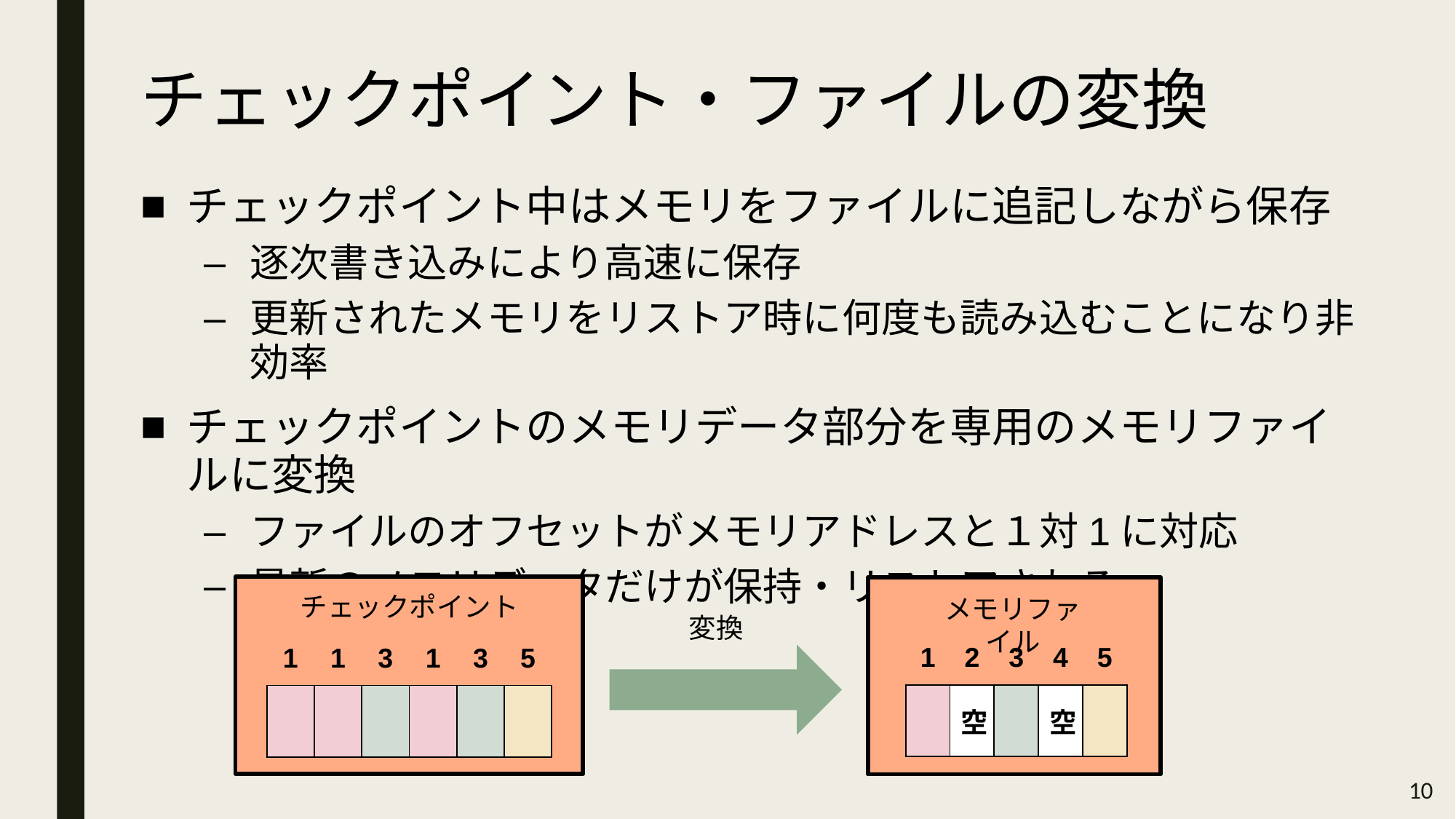

# チェックポイント・ファイルの変換
チェックポイント中はメモリをファイルに追記しながら保存
逐次書き込みにより高速に保存
更新されたメモリをリストア時に何度も読み込むことになり非効率
チェックポイントのメモリデータ部分を専用のメモリファイルに変換
ファイルのオフセットがメモリアドレスと１対1に対応
最新のメモリデータだけが保持・リストアされる

チェックポイント
メモリファイル
変換
| 1 | 2 | 3 | 4 | 5 |
| --- | --- | --- | --- | --- |
| 1 | 1 | 3 | 1 | 3 | 5 |
| --- | --- | --- | --- | --- | --- |

|  | 空 |  | 空 |  |
| --- | --- | --- | --- | --- |
|  |  |  |  |  |  |
| --- | --- | --- | --- | --- | --- |
10